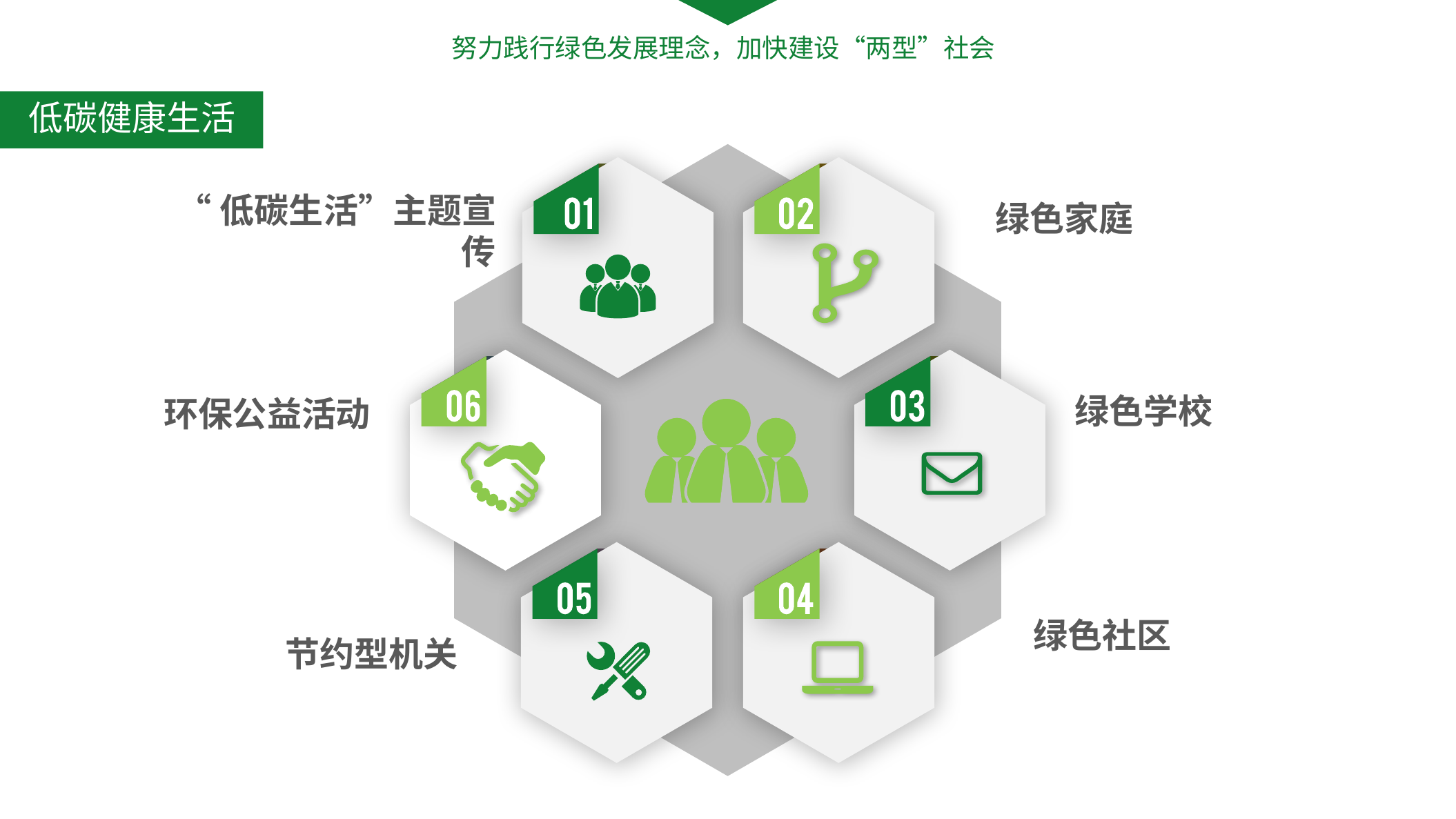

努力践行绿色发展理念，加快建设“两型”社会

低碳健康生活

“低碳生活”主题宣传
绿色家庭

绿色学校
环保公益活动

绿色社区
节约型机关